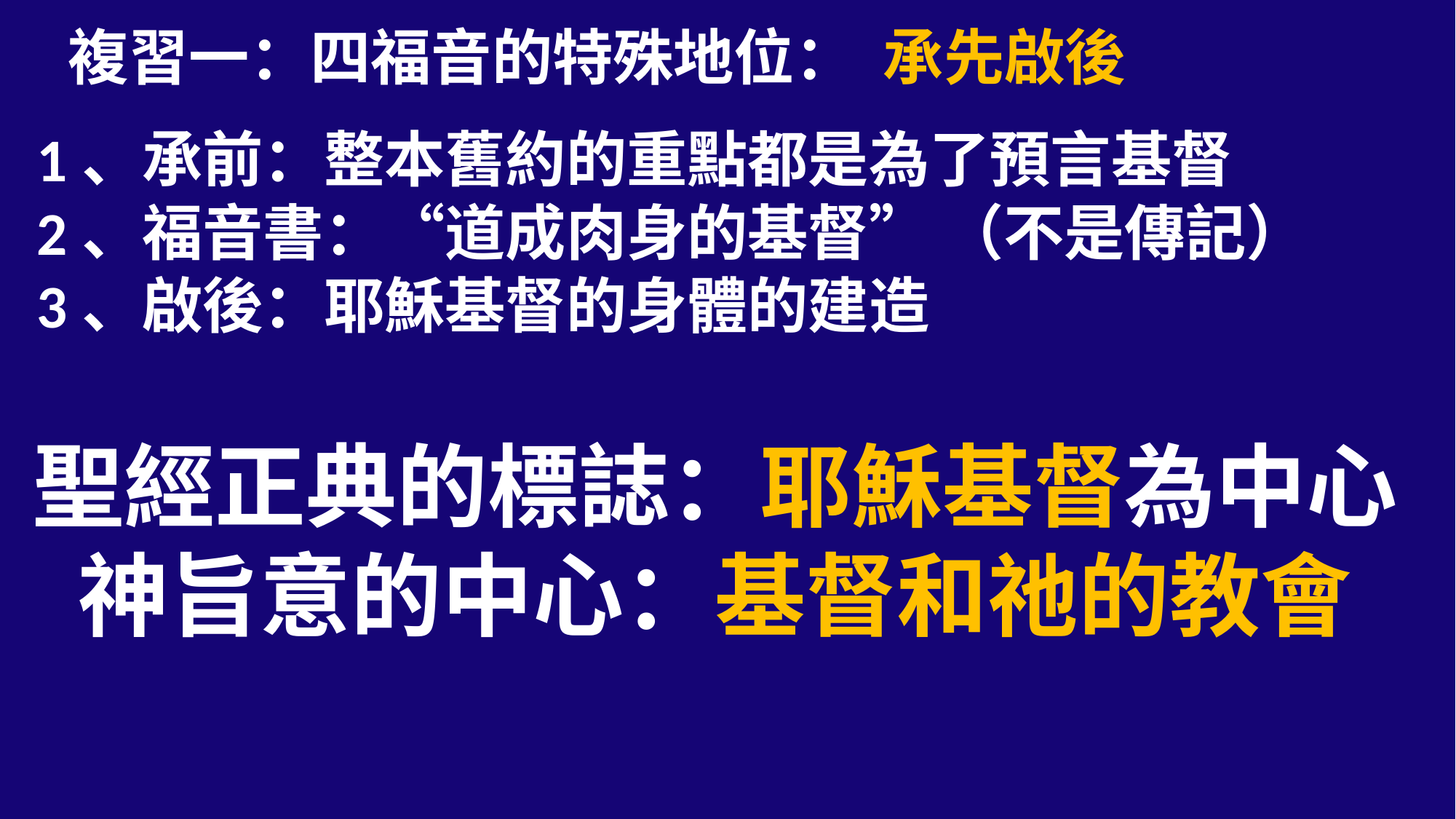

複習一：四福音的特殊地位：  承先啟後
1、承前：整本舊約的重點都是為了預言基督
2、福音書：“道成肉身的基督” （不是傳記）
3、啟後：耶穌基督的身體的建造
聖經正典的標誌：耶穌基督為中心
神旨意的中心：基督和祂的教會